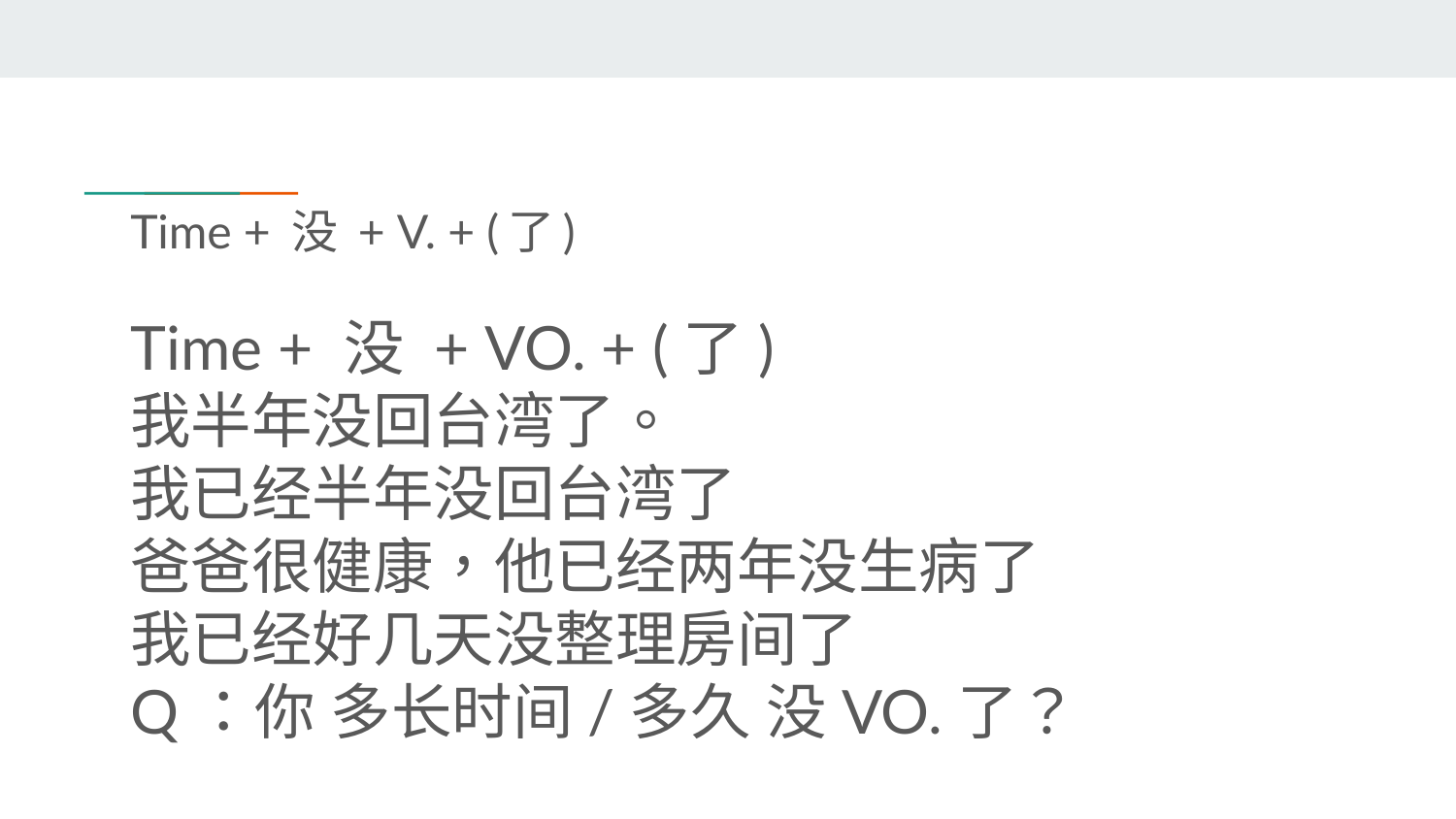

# Time + 没 + V. + (了)

Time + 没 + VO. + (了)
我半年没回台湾了。
我已经半年没回台湾了
爸爸很健康，他已经两年没生病了
我已经好几天没整理房间了
Q：你 多长时间/多久 没VO.了？